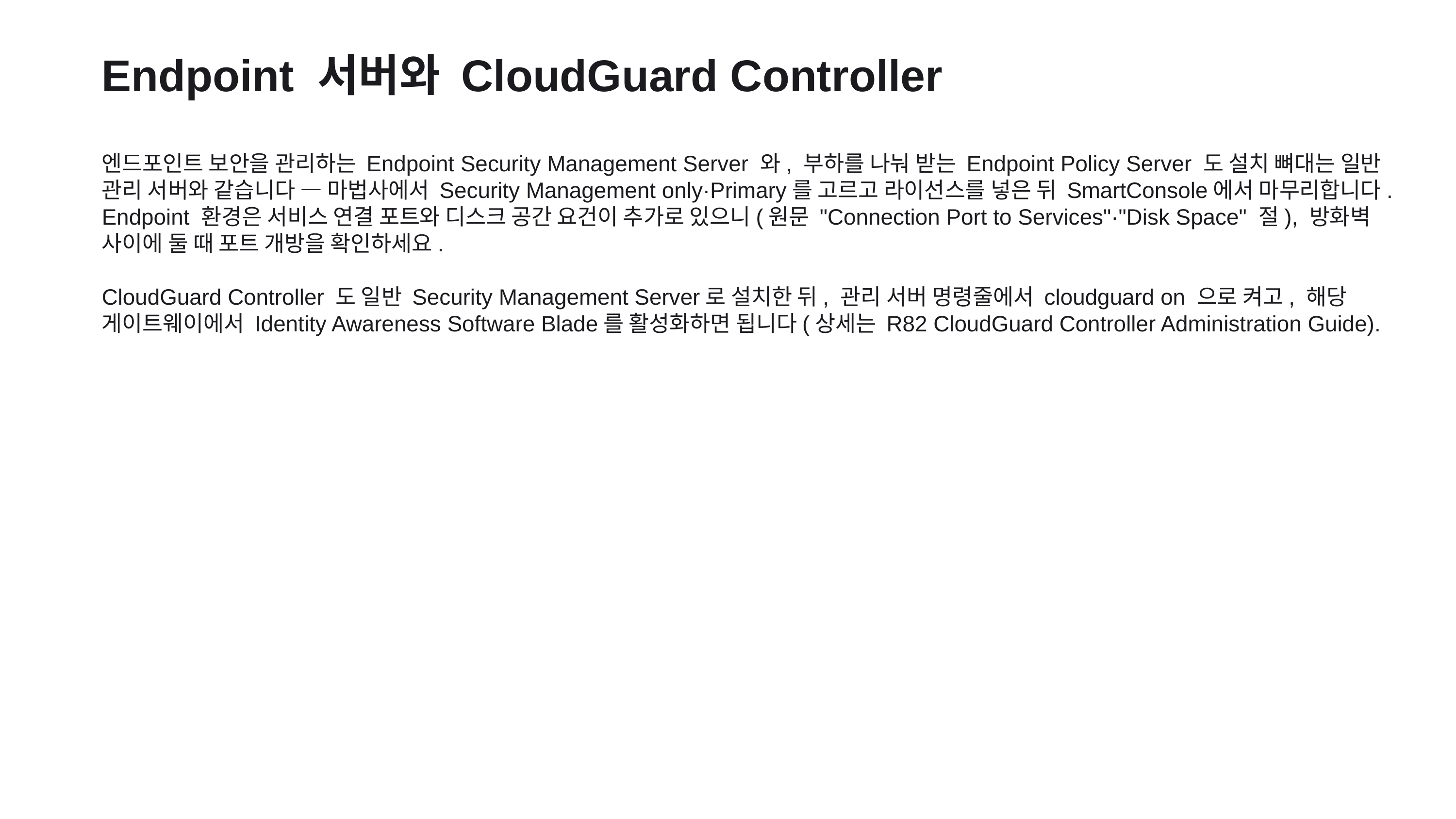

Endpoint 서버와 CloudGuard Controller
엔드포인트 보안을 관리하는 Endpoint Security Management Server 와, 부하를 나눠 받는 Endpoint Policy Server 도 설치 뼈대는 일반 관리 서버와 같습니다 — 마법사에서 Security Management only·Primary를 고르고 라이선스를 넣은 뒤 SmartConsole에서 마무리합니다. Endpoint 환경은 서비스 연결 포트와 디스크 공간 요건이 추가로 있으니(원문 "Connection Port to Services"·"Disk Space" 절), 방화벽 사이에 둘 때 포트 개방을 확인하세요.

CloudGuard Controller 도 일반 Security Management Server로 설치한 뒤, 관리 서버 명령줄에서 cloudguard on 으로 켜고, 해당 게이트웨이에서 Identity Awareness Software Blade를 활성화하면 됩니다(상세는 R82 CloudGuard Controller Administration Guide).